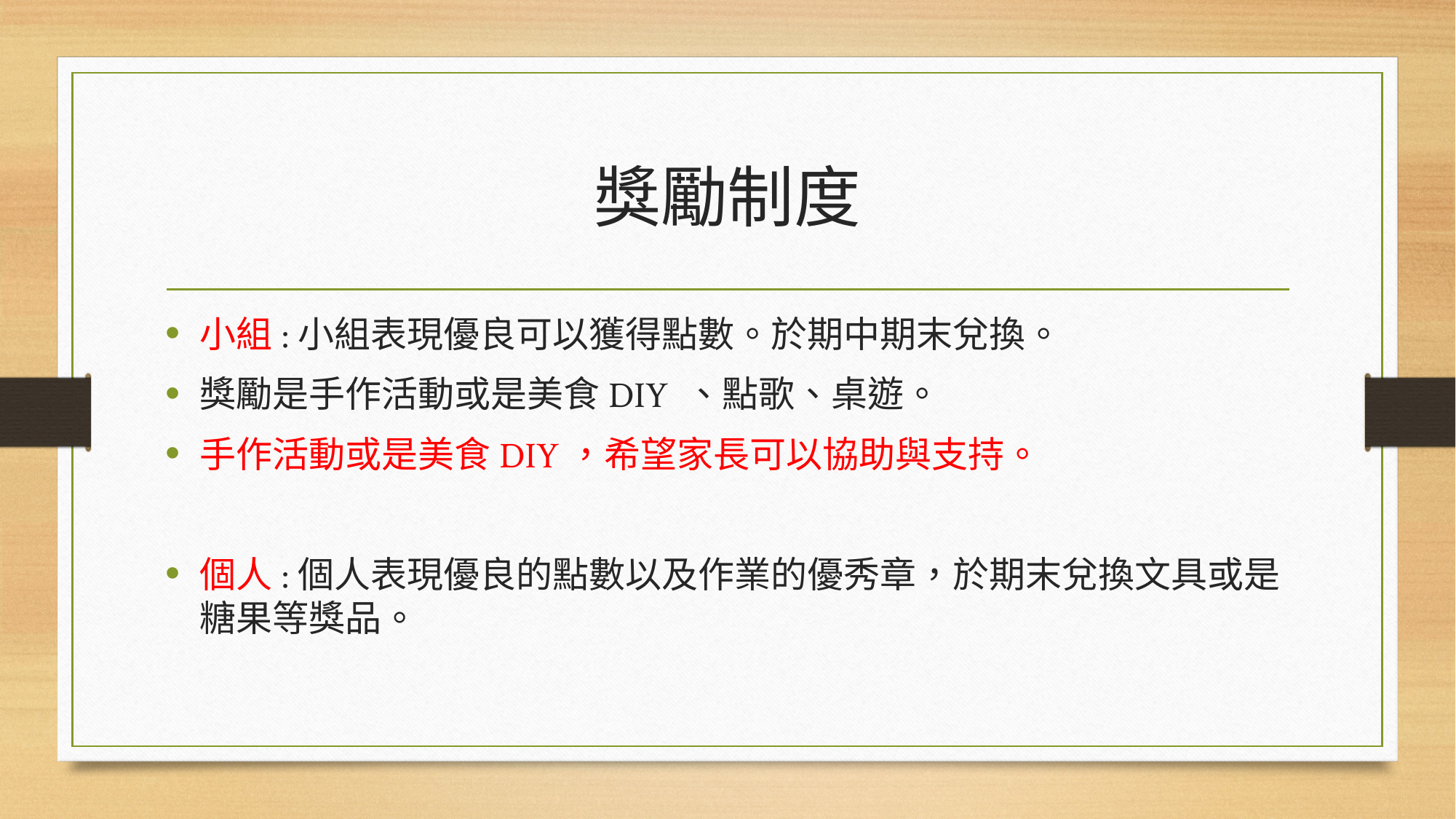

# 獎勵制度
小組:小組表現優良可以獲得點數。於期中期末兌換。
獎勵是手作活動或是美食DIY 、點歌、桌遊。
手作活動或是美食DIY，希望家長可以協助與支持。

個人:個人表現優良的點數以及作業的優秀章，於期末兌換文具或是糖果等獎品。